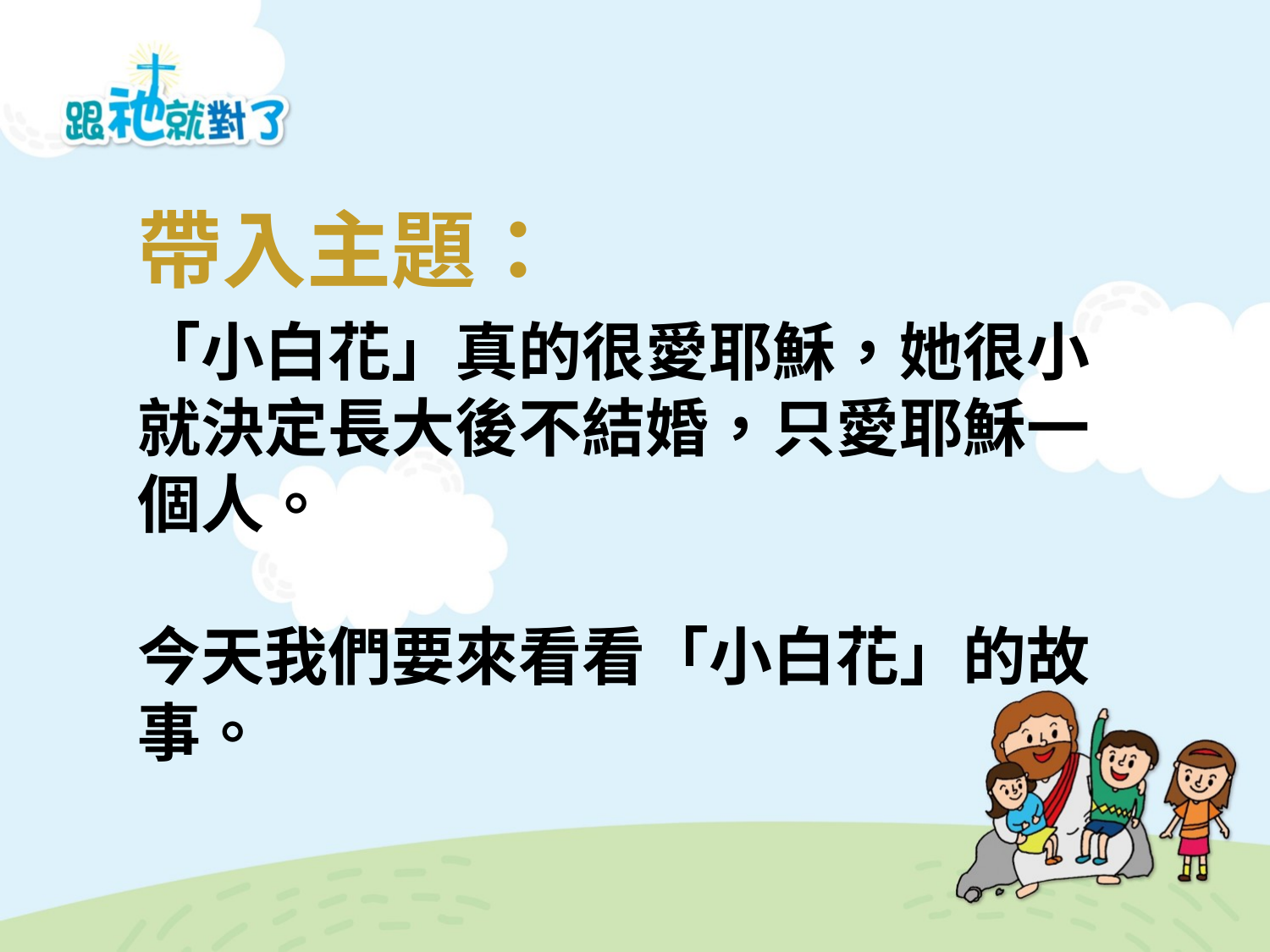

帶入主題：
「小白花」真的很愛耶穌，她很小就決定長大後不結婚，只愛耶穌一個人。

今天我們要來看看「小白花」的故事。